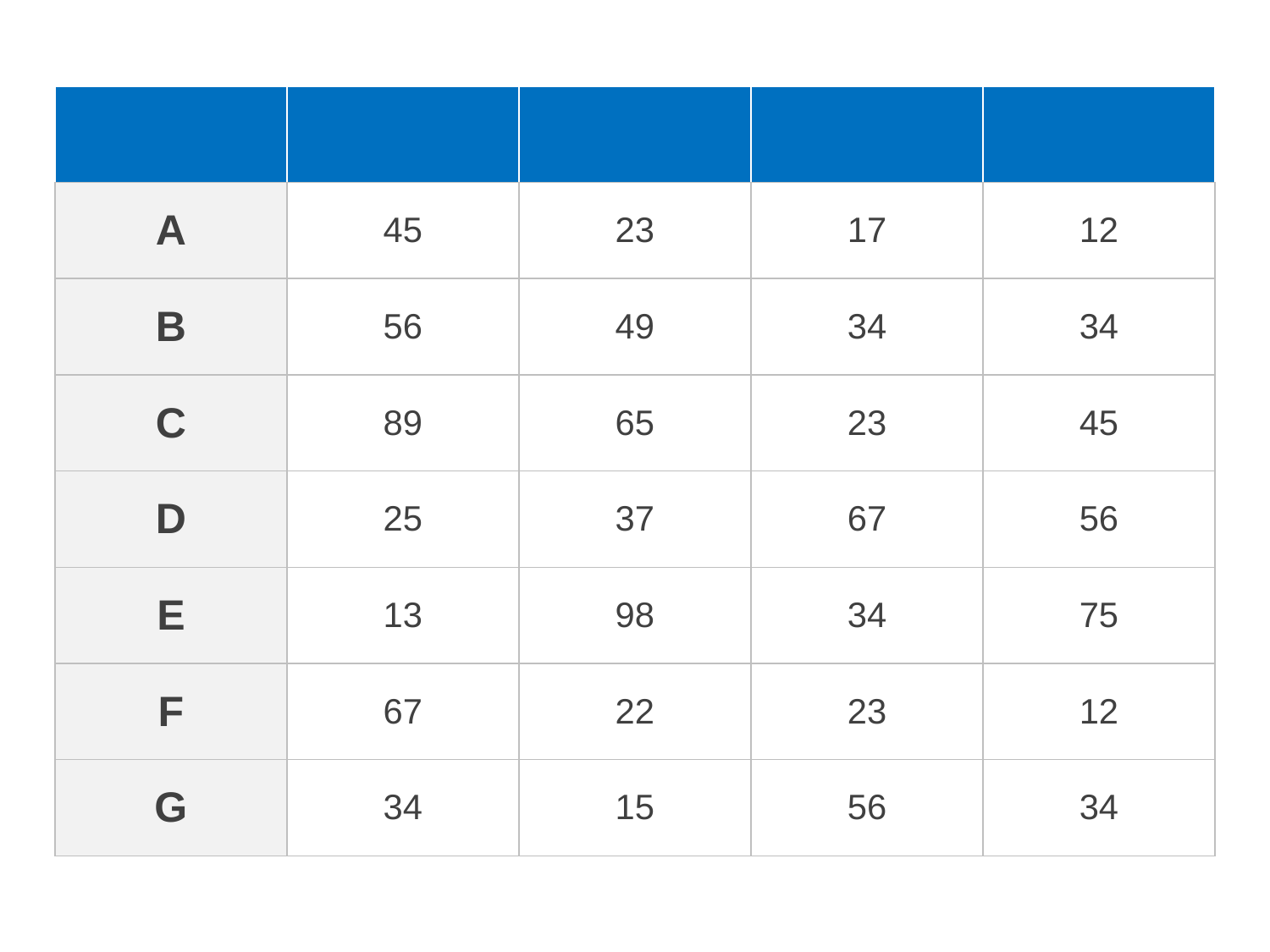

|  | 1분기 | 2분기 | 3분기 | 4분기 |
| --- | --- | --- | --- | --- |
| A | 45 | 23 | 17 | 12 |
| B | 56 | 49 | 34 | 34 |
| C | 89 | 65 | 23 | 45 |
| D | 25 | 37 | 67 | 56 |
| E | 13 | 98 | 34 | 75 |
| F | 67 | 22 | 23 | 12 |
| G | 34 | 15 | 56 | 34 |